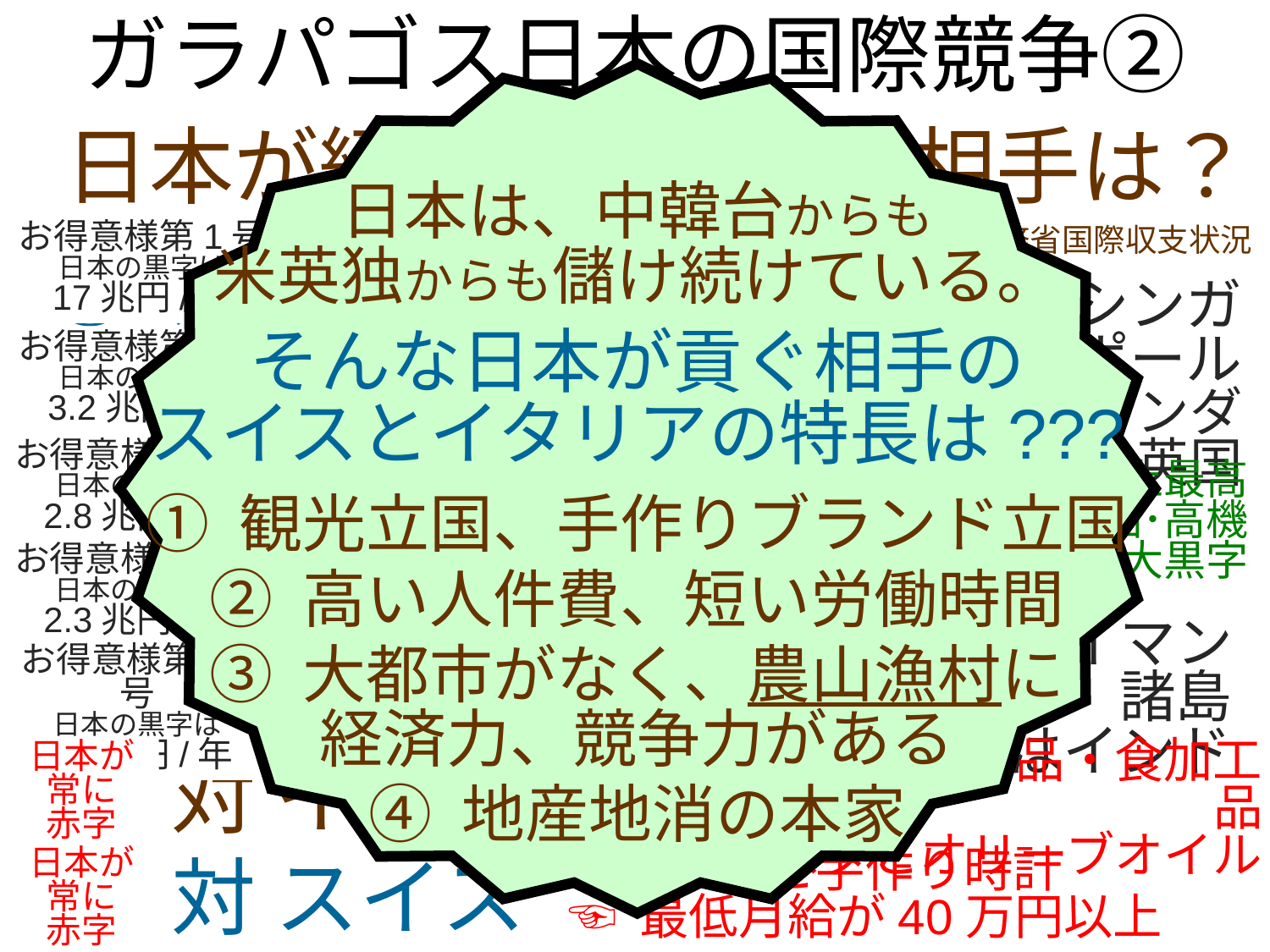

ガラパゴス日本の国際競争②

日本は、中韓台からも
米英独からも儲け続けている。

そんな日本が貢ぐ相手の
スイスとイタリアの特長は???

① 観光立国、手作りブランド立国
② 高い人件費、短い労働時間
③ 大都市がなく、農山漁村に
経済力、競争力がある
④ 地産地消の本家

日本が経常収支赤字の相手は？
昨年（２０2２年） ©財務省国際収支状況
お得意様第1号
日本の黒字は
17兆円/年
① 対 米国
② 対 中国（＋香港）
③ 対 韓国
④ 対 台湾
⑤ 対 ドイツ
⑥ 対 イタリア
⑦ 対 スイス
☜黒字相手2位はシンガポール
3位はオランダ
4位は英国
お得意様第5号
日本の黒字は
3.2兆円/年
お得意様第6号
日本の黒字は
2.8兆円/年
22年の日本の輸出は99兆円と史上最高→工業国には、機械･ハイテク部品･高機能素材（＝BtoB製品）を売って､大黒字
お得意様第7号
日本の黒字は
2.3兆円/年
☜黒字相手8位はケイマン諸島
9位はインド
お得意様第10号
日本の黒字は
1.4兆円/年
ﾌﾞﾗﾝﾄﾞ衣料品・工芸品・食加工品
☜ パスタとオリーブオイル
日本が
常に
赤字
日本が
常に
赤字
薬品と手作り時計
☜ 最低月給が40万円以上